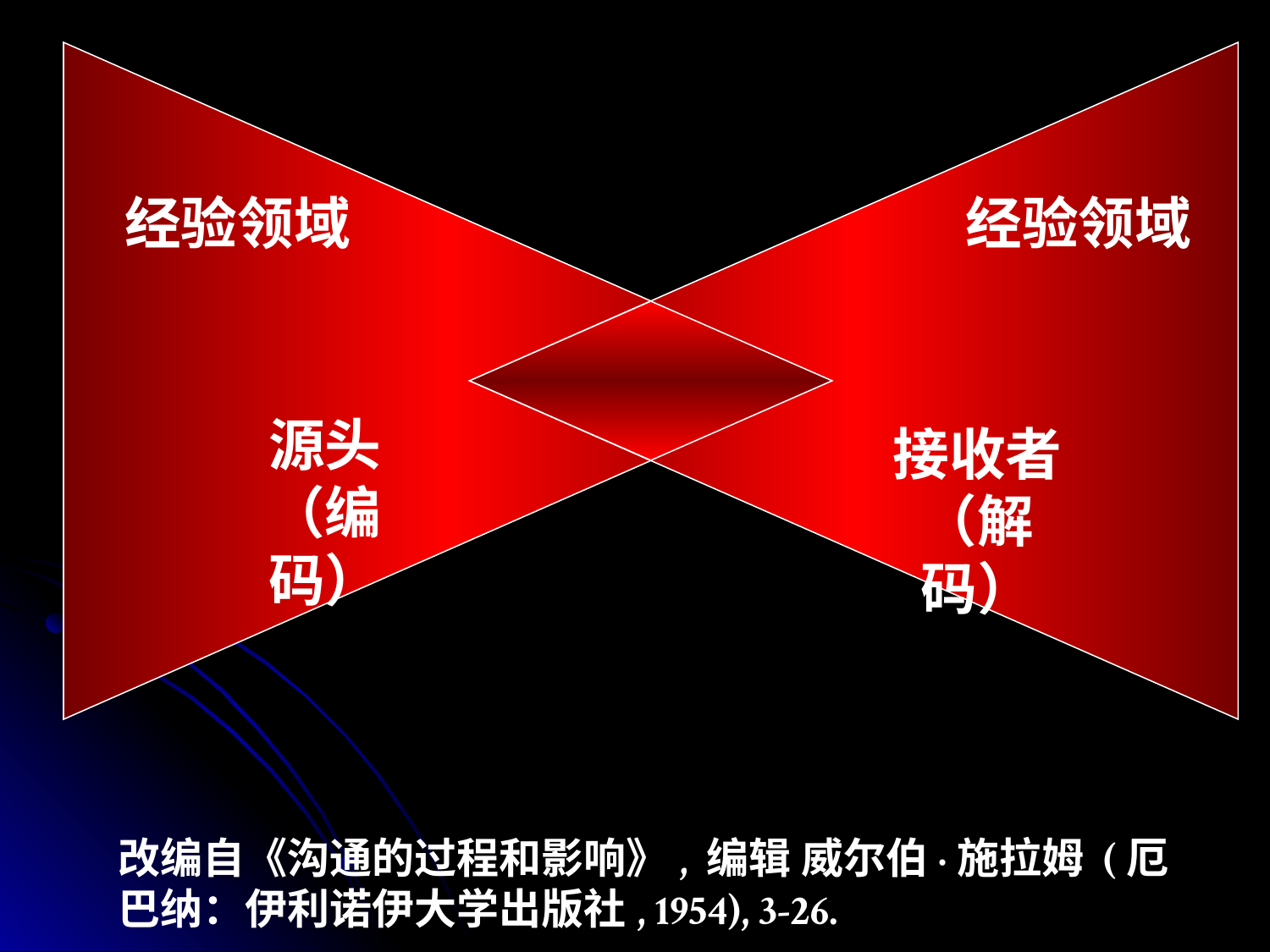

经验领域
源头 （编码）

经验领域
接收者（解码）

改编自《沟通的过程和影响》, 编辑 威尔伯·施拉姆 (厄巴纳：伊利诺伊大学出版社, 1954), 3-26.